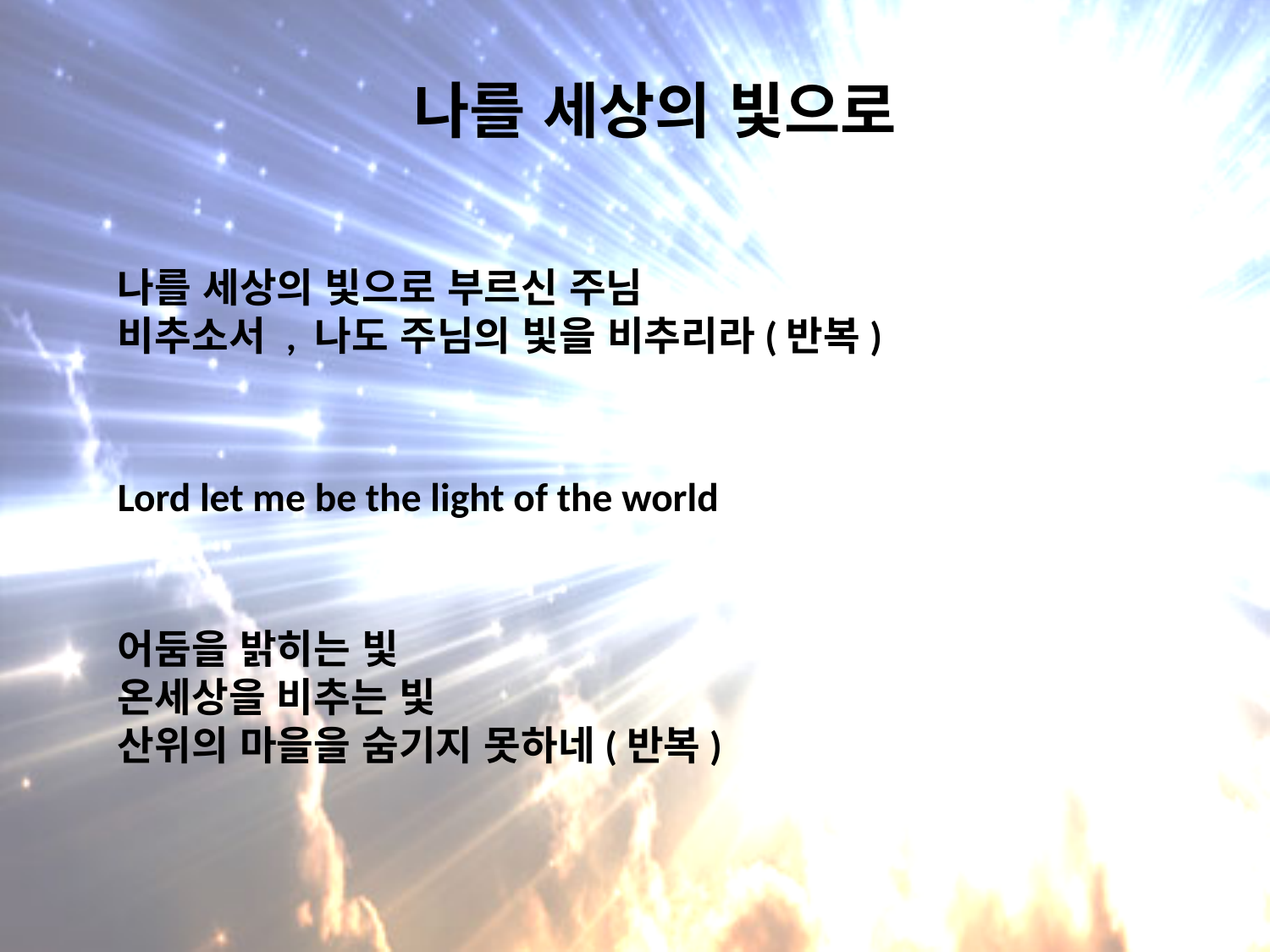

# 나를 세상의 빛으로
나를 세상의 빛으로 부르신 주님
비추소서 , 나도 주님의 빛을 비추리라(반복)

Lord let me be the light of the world
어둠을 밝히는 빛
온세상을 비추는 빛
산위의 마을을 숨기지 못하네(반복)